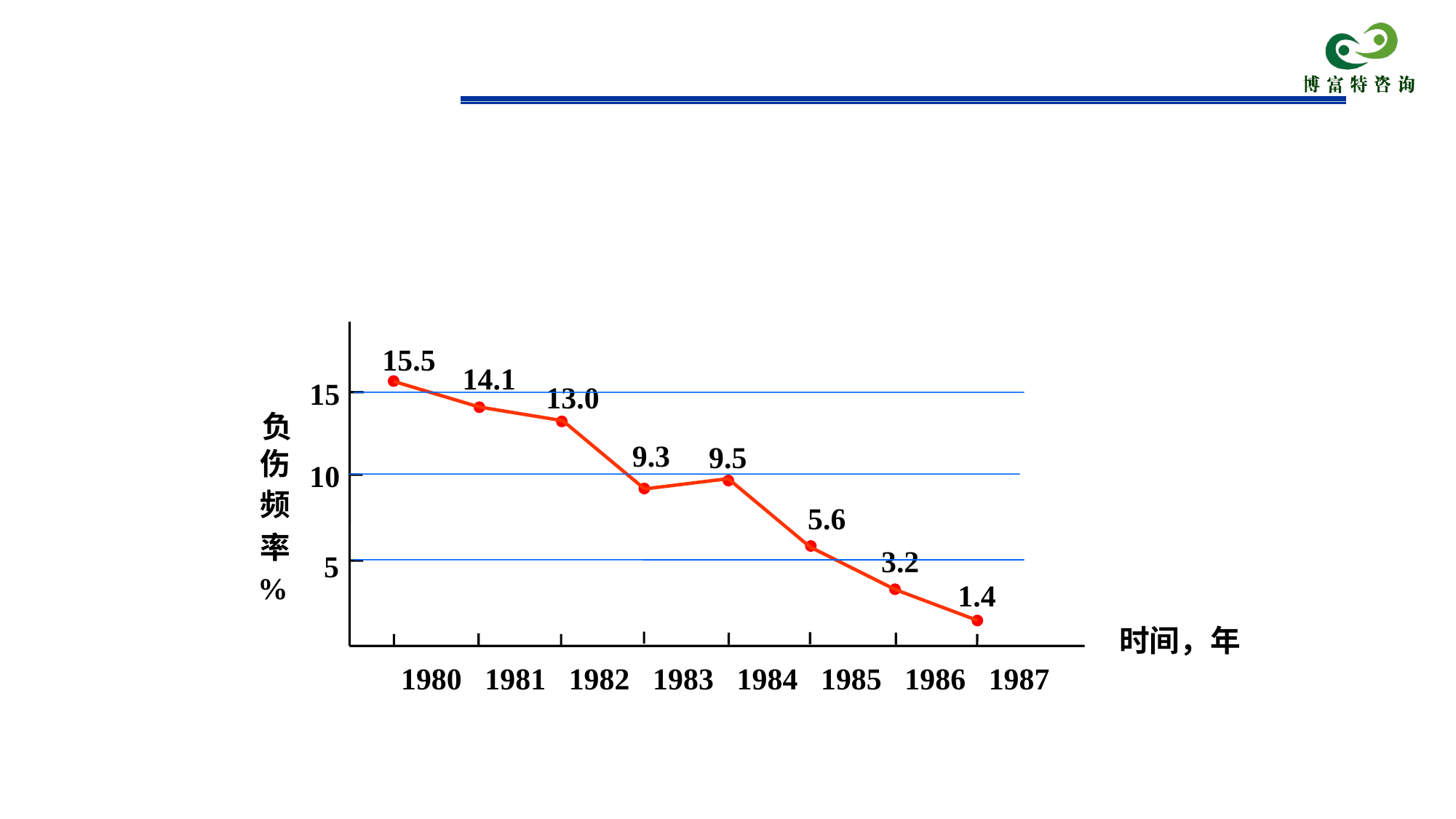

15.5
14.1
15
13.0

负

9.3
9.5
伤
10

频

5.6
率
3.2

5

%
1.4

时间，年

1980   1981   1982   1983   1984   1985   1986   1987